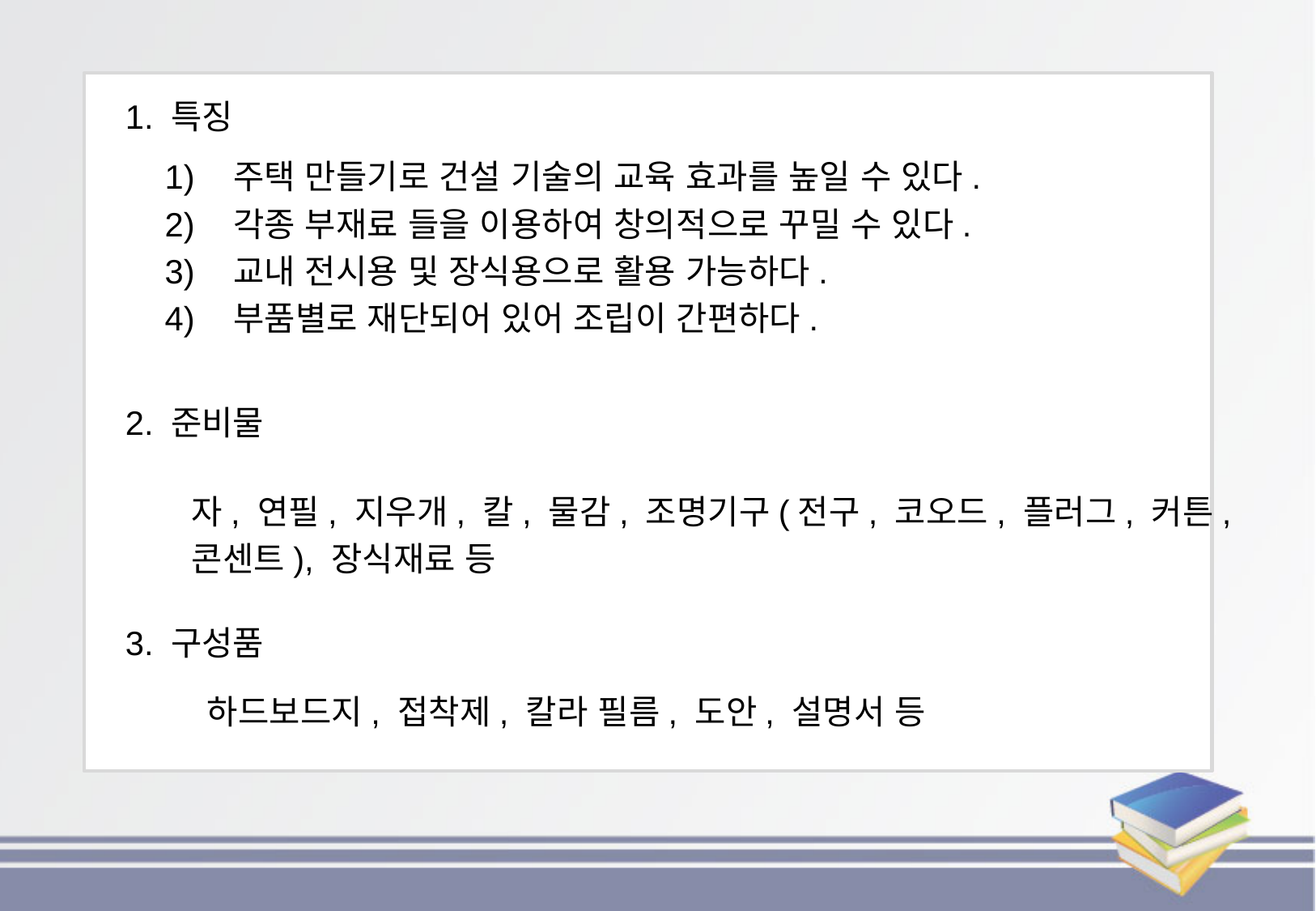

1. 특징
ㅏ
주택 만들기로 건설 기술의 교육 효과를 높일 수 있다.
각종 부재료 들을 이용하여 창의적으로 꾸밀 수 있다.
교내 전시용 및 장식용으로 활용 가능하다.
부품별로 재단되어 있어 조립이 간편하다.

2. 준비물
     자, 연필, 지우개, 칼, 물감, 조명기구(전구, 코오드, 플러그, 커튼,
     콘센트), 장식재료 등
3. 구성품
 하드보드지, 접착제, 칼라 필름, 도안, 설명서 등